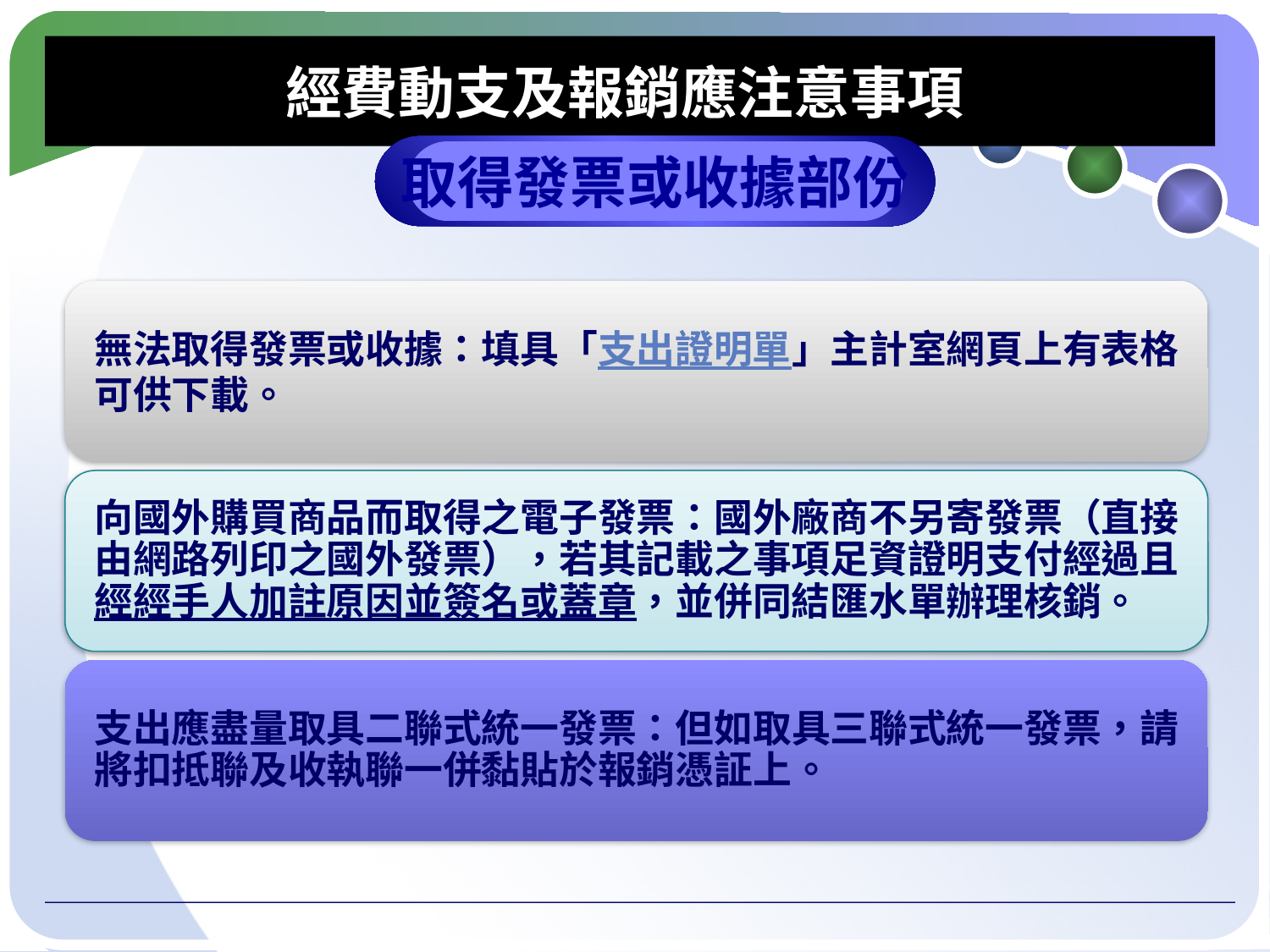

# 經費動支及報銷應注意事項

取得發票或收據部份
無法取得發票或收據：填具「支出證明單」主計室網頁上有表格可供下載。
向國外購買商品而取得之電子發票：國外廠商不另寄發票（直接由網路列印之國外發票），若其記載之事項足資證明支付經過且經經手人加註原因並簽名或蓋章，並併同結匯水單辦理核銷。
支出應盡量取具二聯式統一發票：但如取具三聯式統一發票，請將扣抵聯及收執聯一併黏貼於報銷憑証上。